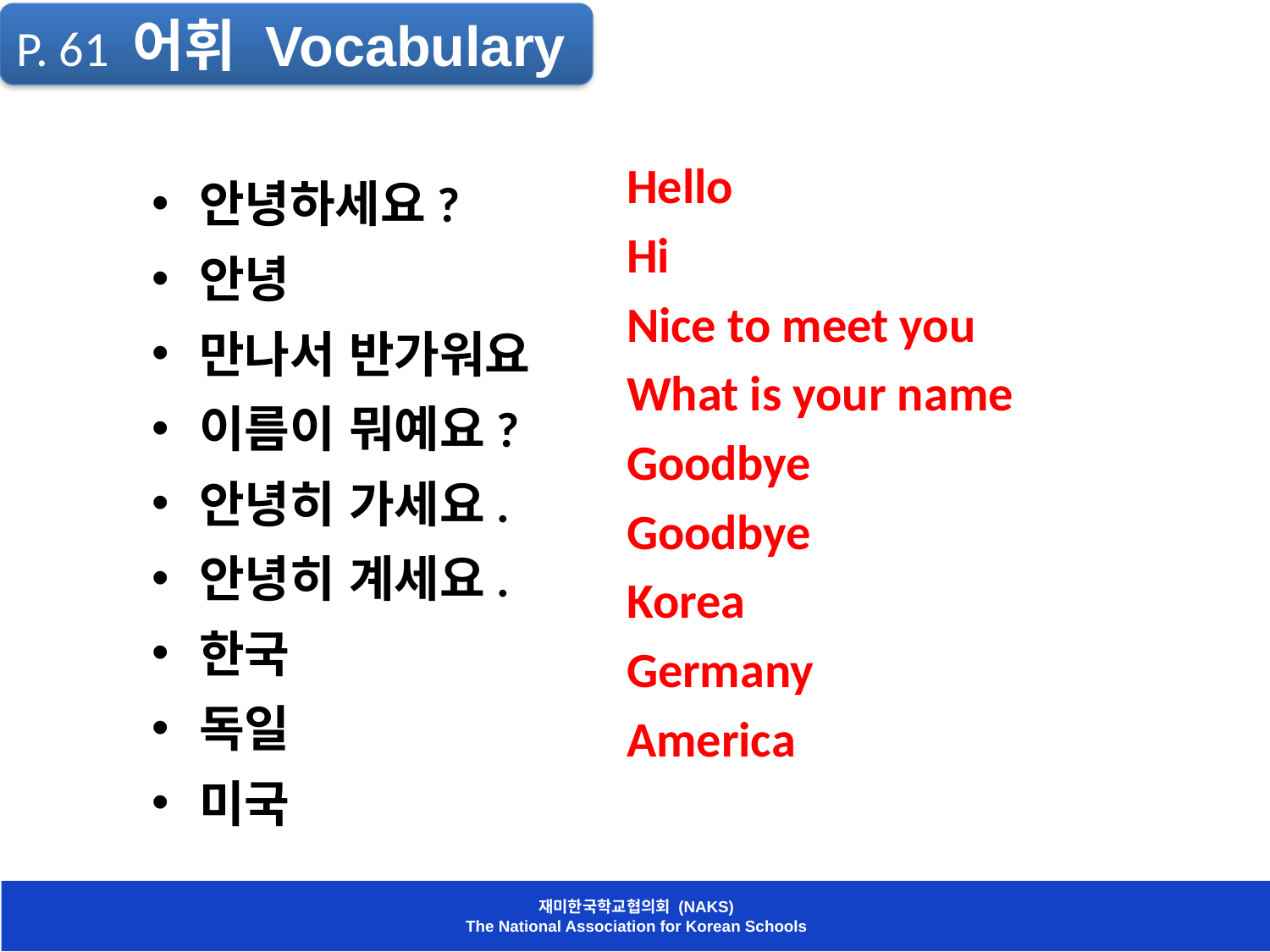

P. 61 어휘 Vocabulary
Hello
Hi
Nice to meet you
What is your name
Goodbye
Goodbye
Korea
Germany
America

안녕하세요?
안녕
만나서 반가워요
이름이 뭐예요?
안녕히 가세요.
안녕히 계세요.
한국
독일
미국

재미한국학교협의회 (NAKS)
The National Association for Korean Schools